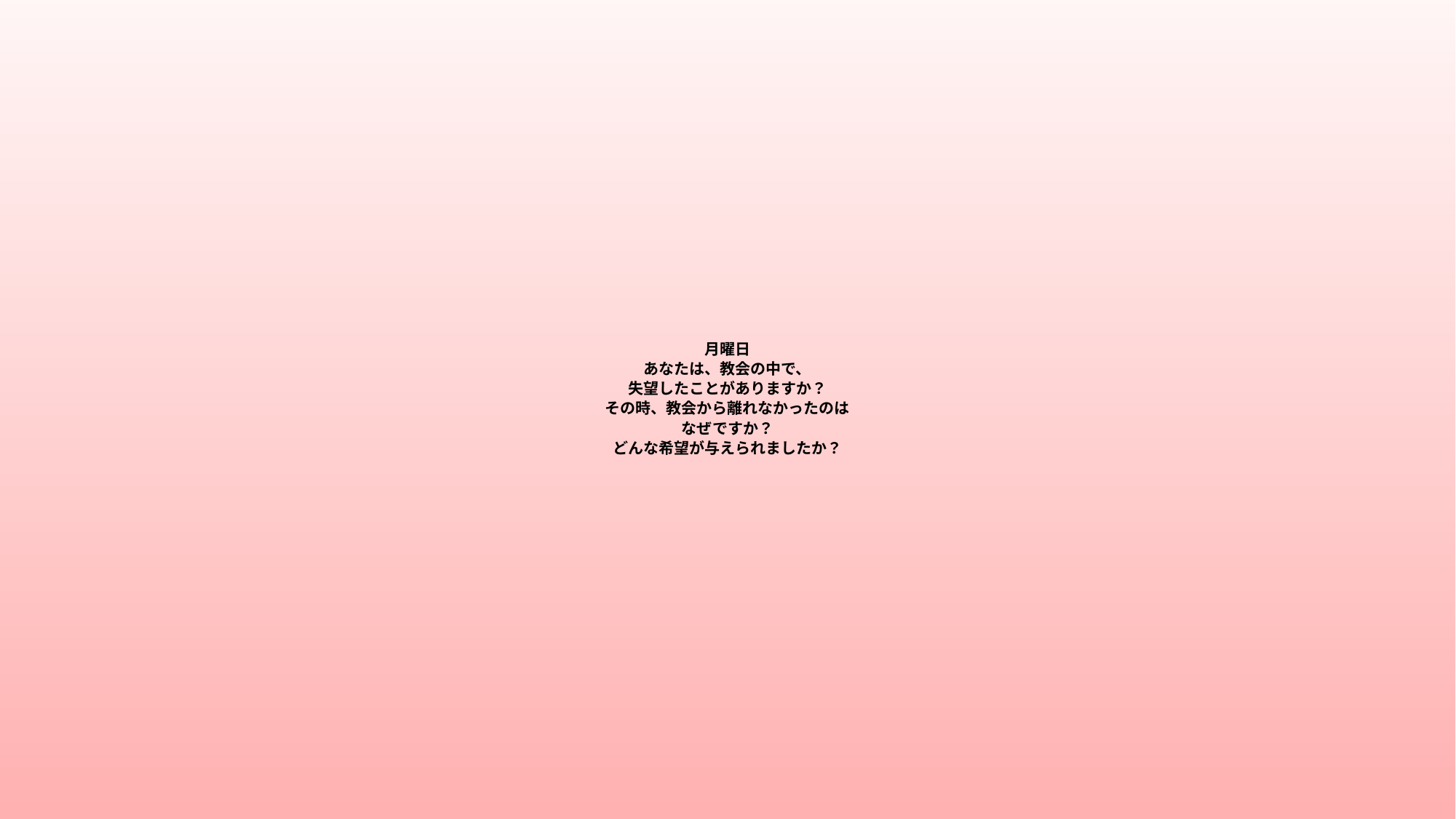

# 月曜日 あなたは、教会の中で、 失望したことがありますか？ その時、教会から離れなかったのは なぜですか？ どんな希望が与えられましたか？